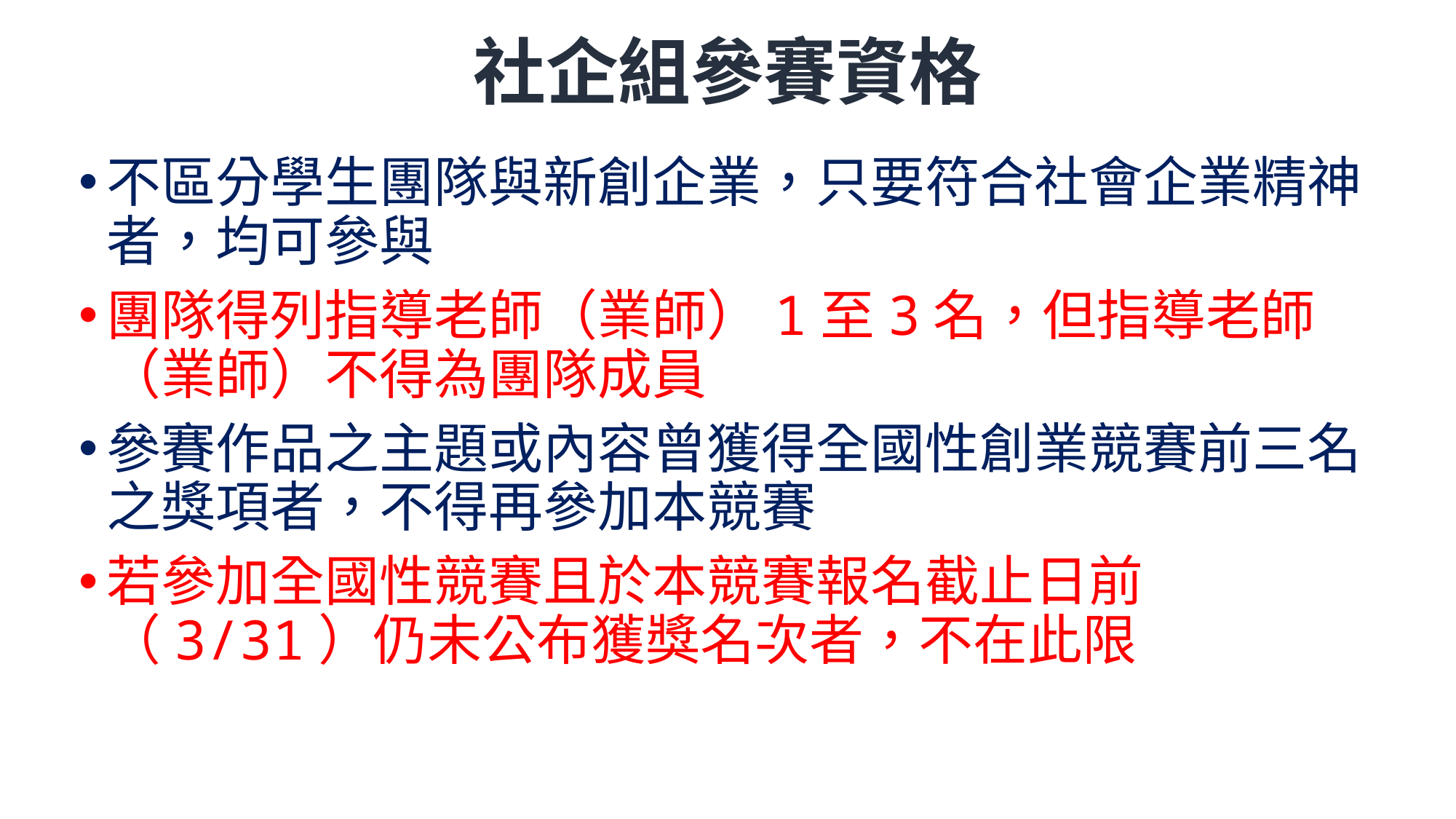

# 社企組參賽資格
不區分學生團隊與新創企業，只要符合社會企業精神者，均可參與
團隊得列指導老師（業師）1至3名，但指導老師（業師）不得為團隊成員
參賽作品之主題或內容曾獲得全國性創業競賽前三名之獎項者，不得再參加本競賽
若參加全國性競賽且於本競賽報名截止日前（3/31）仍未公布獲獎名次者，不在此限